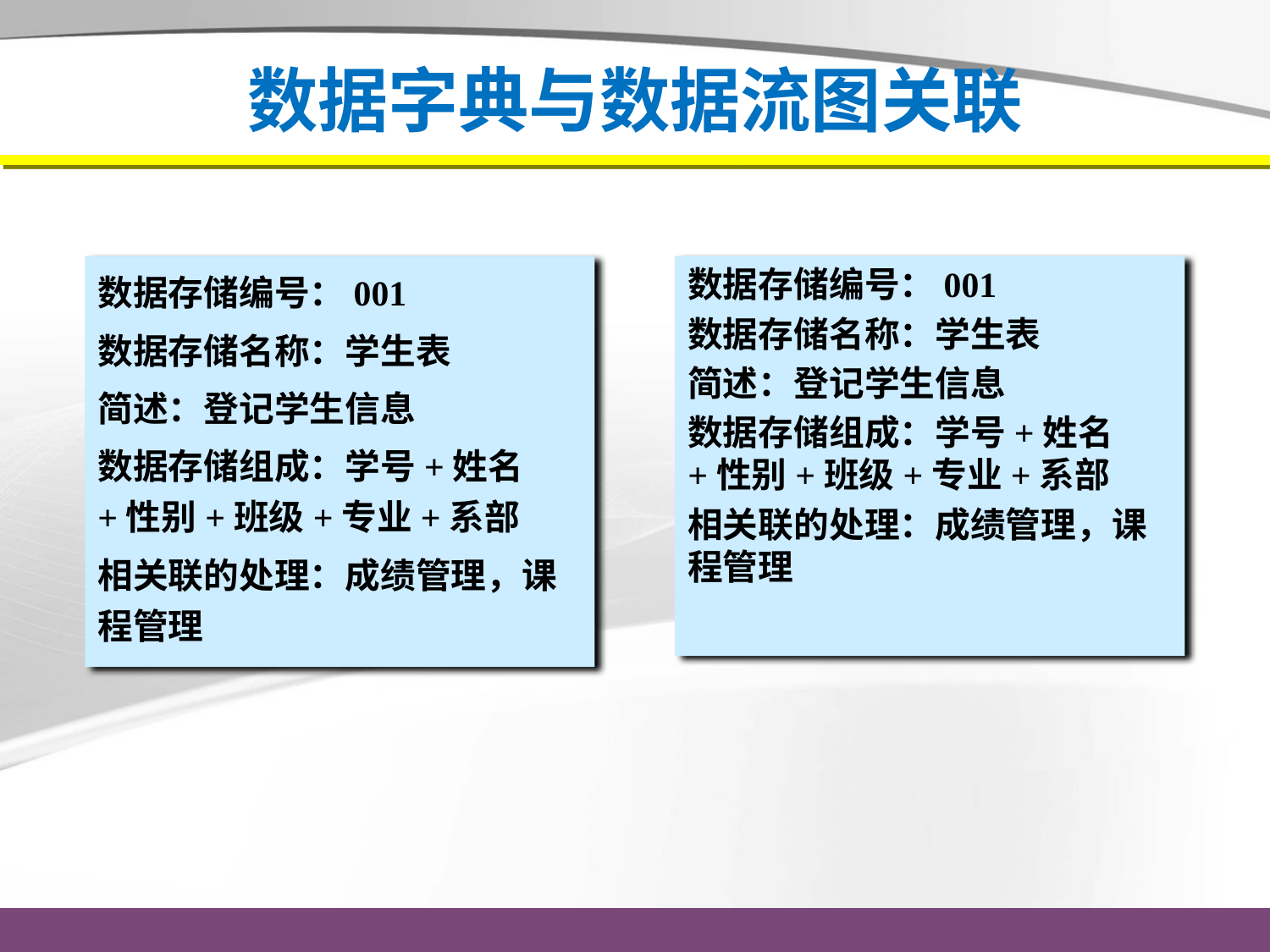

# 数据字典与数据流图关联
数据存储编号：001
数据存储名称：学生表
简述：登记学生信息
数据存储组成：学号+姓名+性别+班级+专业+系部
相关联的处理：成绩管理，课程管理
数据存储编号：001
数据存储名称：学生表
简述：登记学生信息
数据存储组成：学号+姓名+性别+班级+专业+系部
相关联的处理：成绩管理，课程管理